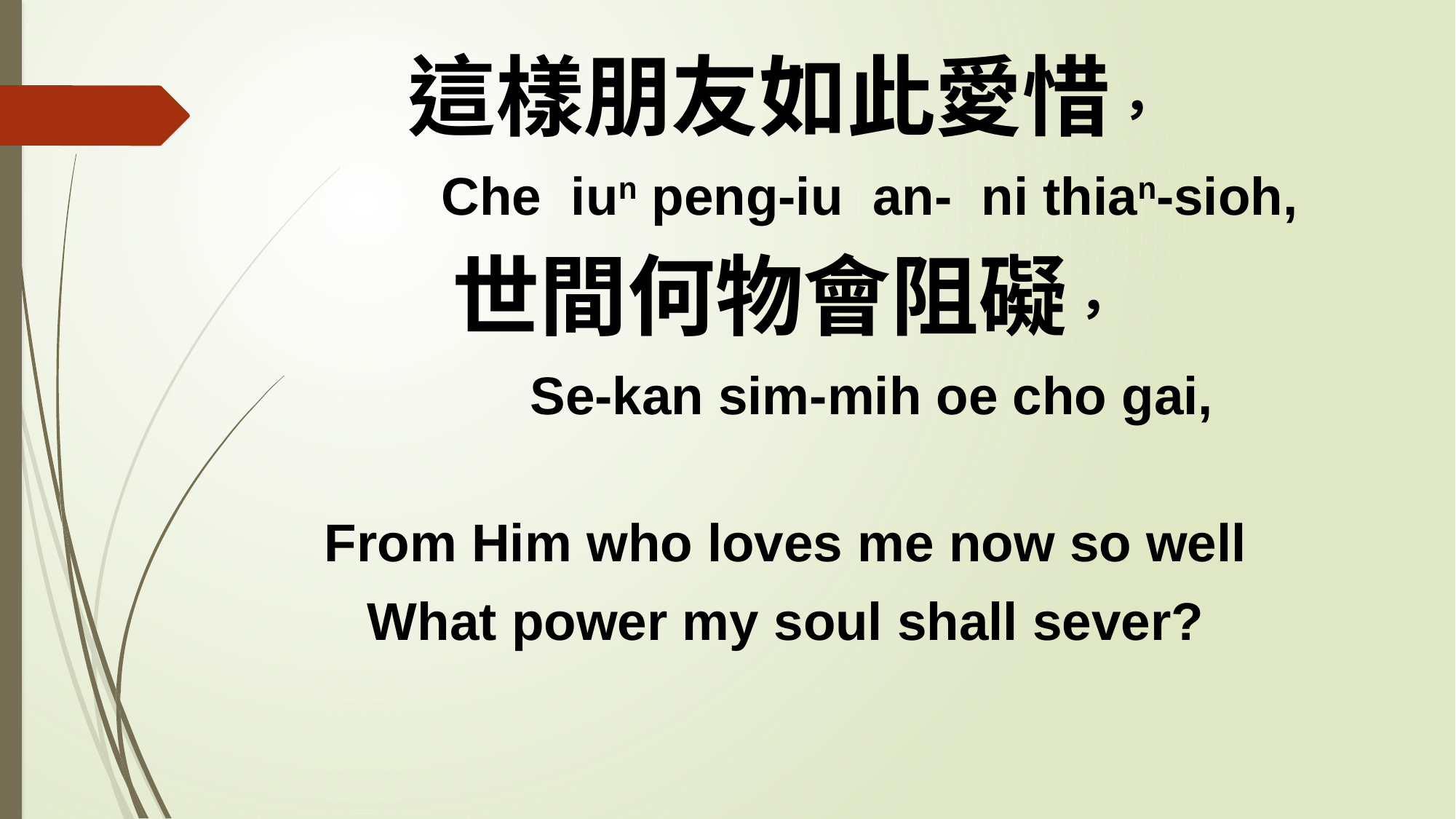

這樣朋友如此愛惜，
            Che  iun peng-iu  an-  ni thian-sioh,
世間何物會阻礙，
                  Se-kan sim-mih oe cho gai,

From Him who loves me now so well
What power my soul shall sever?